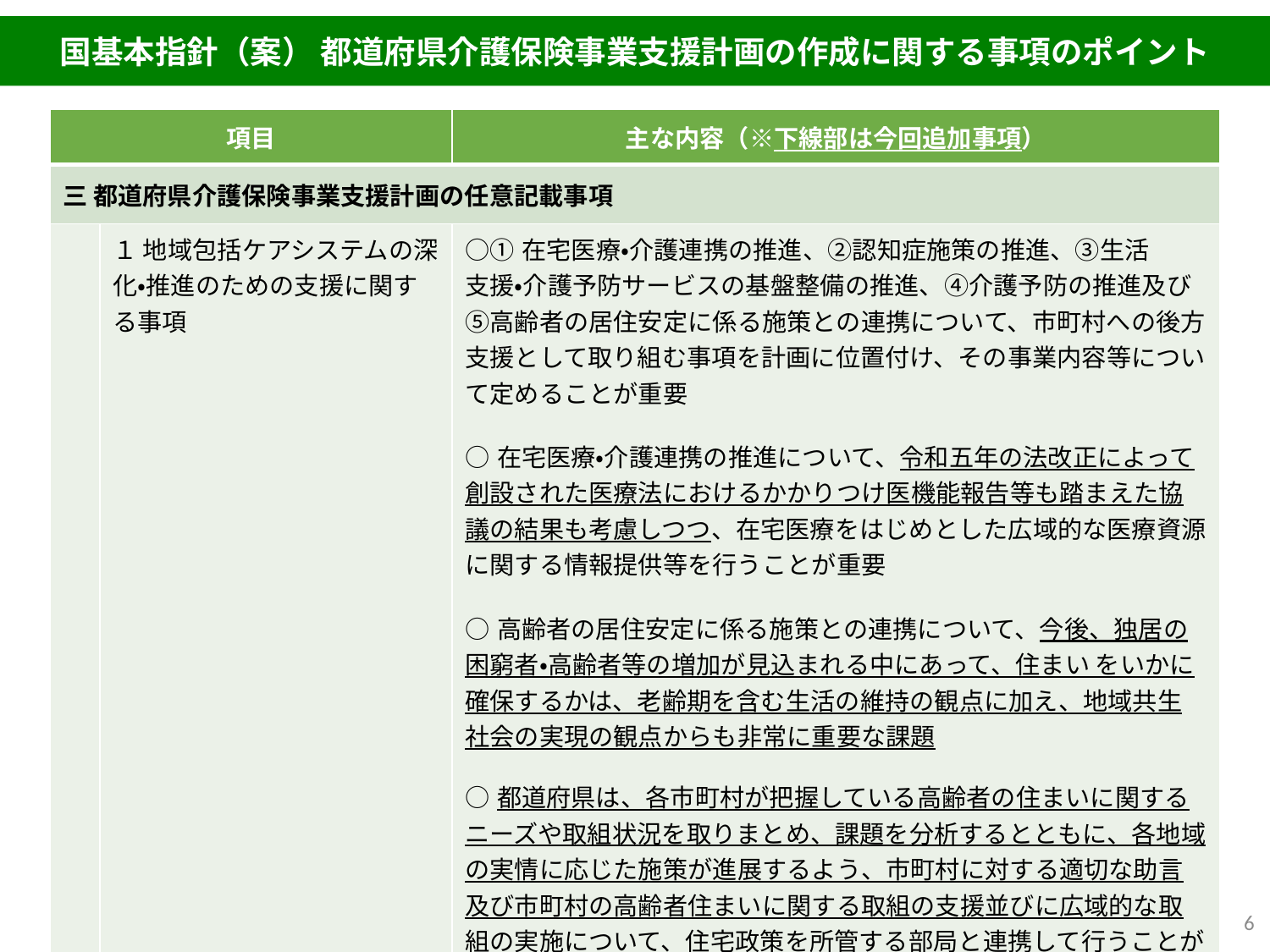

国基本指針（案） 都道府県介護保険事業支援計画の作成に関する事項のポイント
| 項目 |  | 主な内容（※下線部は今回追加事項） |
| --- | --- | --- |
| 三 都道府県介護保険事業支援計画の任意記載事項 |  |  |
|  | １ 地域包括ケアシステムの深化・推進のための支援に関する事項 | ○①在宅医療・介護連携の推進、②認知症施策の推進、③生活 支援・介護予防サービスの基盤整備の推進、④介護予防の推進及び⑤高齢者の居住安定に係る施策との連携について、市町村への後方支援として取り組む事項を計画に位置付け、その事業内容等について定めることが重要 ○在宅医療・介護連携の推進について、令和五年の法改正によって創設された医療法におけるかかりつけ医機能報告等も踏まえた協議の結果も考慮しつつ、在宅医療をはじめとした広域的な医療資源に関する情報提供等を行うことが重要 ○高齢者の居住安定に係る施策との連携について、今後、独居の困窮者・高齢者等の増加が見込まれる中にあって、住まい をいかに確保するかは、老齢期を含む生活の維持の観点に加え、地域共生 社会の実現の観点からも非常に重要な課題 ○都道府県は、各市町村が把握している高齢者の住まいに関するニーズや取組状況を取りまとめ、課題を分析するとともに、各地域の実情に応じた施策が進展するよう、市町村に対する適切な助言及び市町村の高齢者住まいに関する取組の支援並びに広域的な取組の実施について、住宅政策を所管する部局と連携して行うことが考えられる |
6